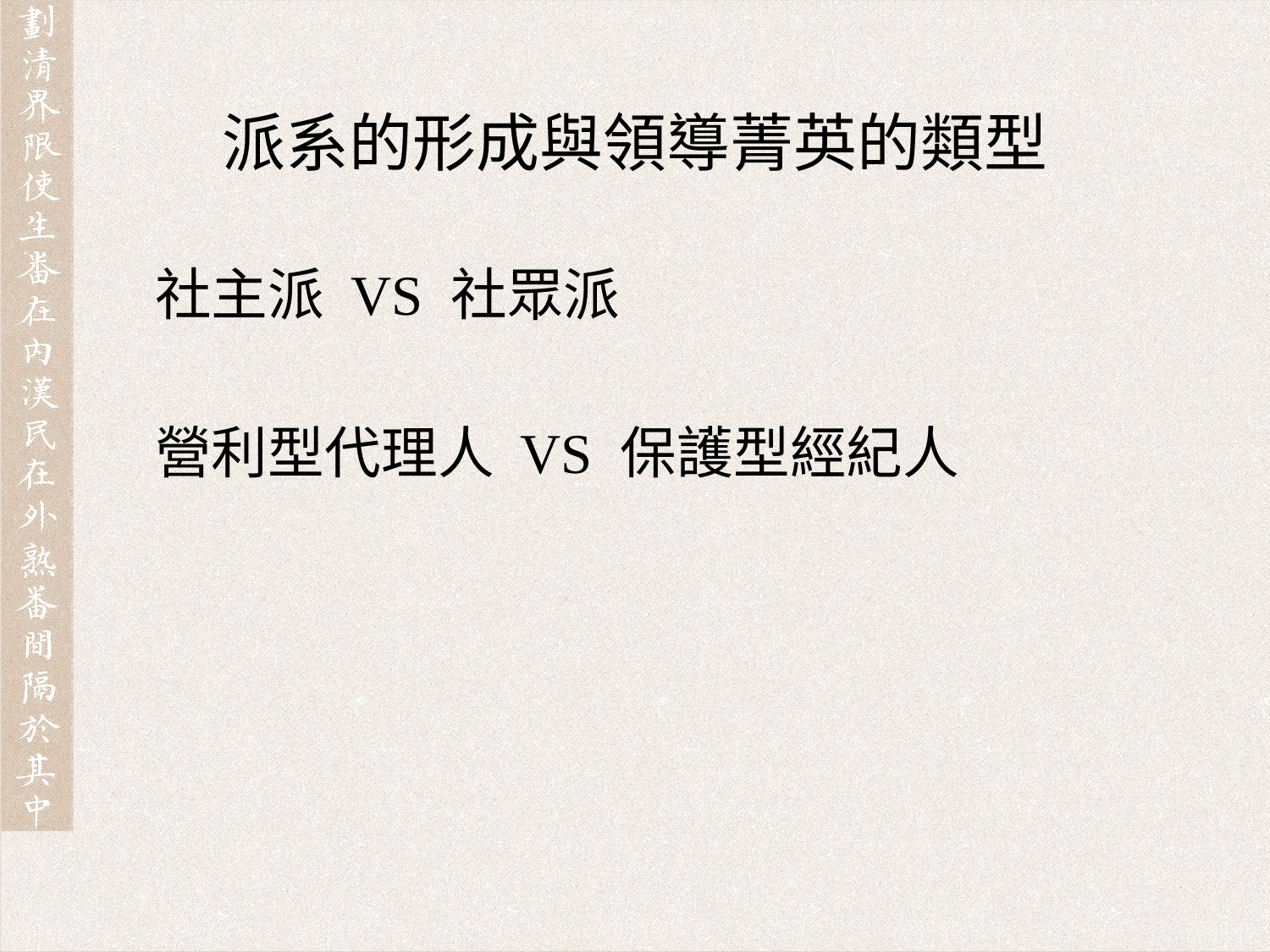

派系的形成與領導菁英的類型

	社主派 VS 社眾派

	營利型代理人 VS 保護型經紀人